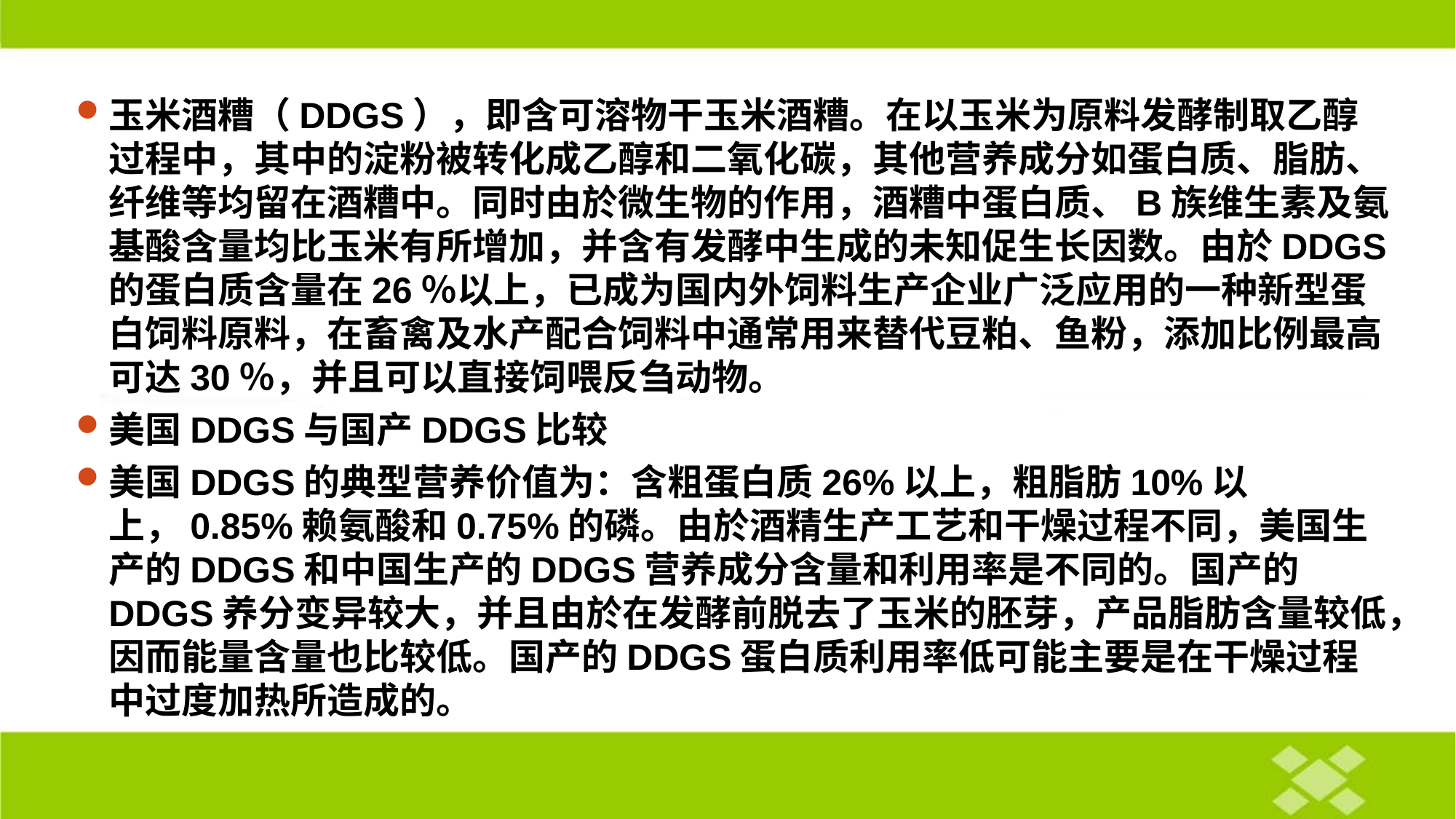

玉米酒糟（DDGS），即含可溶物干玉米酒糟。在以玉米为原料发酵制取乙醇过程中，其中的淀粉被转化成乙醇和二氧化碳，其他营养成分如蛋白质、脂肪、纤维等均留在酒糟中。同时由於微生物的作用，酒糟中蛋白质、B族维生素及氨基酸含量均比玉米有所增加，并含有发酵中生成的未知促生长因数。由於DDGS的蛋白质含量在26％以上，已成为国内外饲料生产企业广泛应用的一种新型蛋白饲料原料，在畜禽及水产配合饲料中通常用来替代豆粕、鱼粉，添加比例最高可达30％，并且可以直接饲喂反刍动物。
美国DDGS与国产DDGS比较
美国DDGS的典型营养价值为：含粗蛋白质26%以上，粗脂肪10%以上，0.85%赖氨酸和0.75%的磷。由於酒精生产工艺和干燥过程不同，美国生产的DDGS和中国生产的DDGS营养成分含量和利用率是不同的。国产的DDGS养分变异较大，并且由於在发酵前脱去了玉米的胚芽，产品脂肪含量较低，因而能量含量也比较低。国产的DDGS蛋白质利用率低可能主要是在干燥过程中过度加热所造成的。